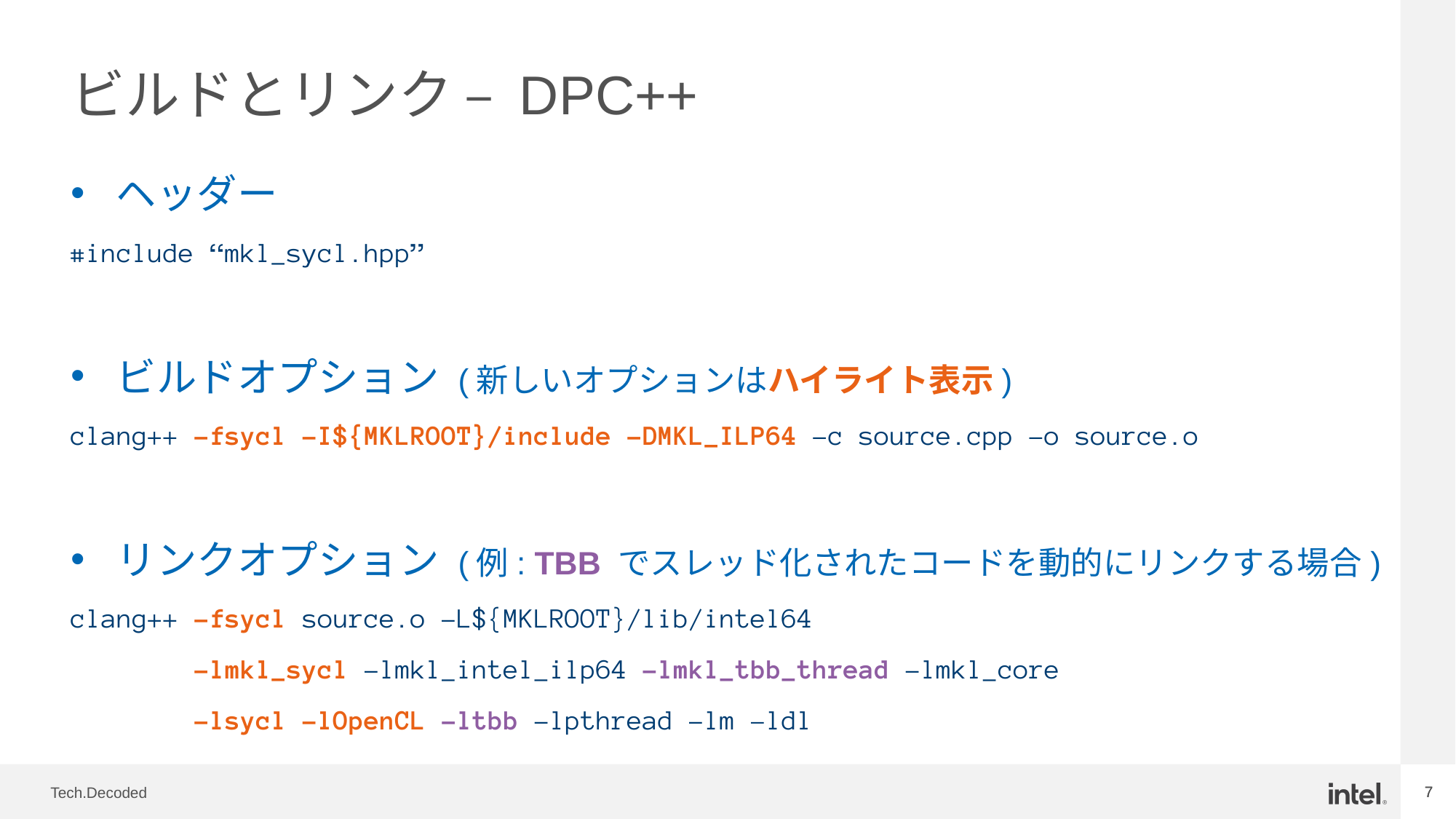

7
# ビルドとリンク – DPC++
ヘッダー
#include “mkl_sycl.hpp”

ビルドオプション (新しいオプションはハイライト表示)
clang++ -fsycl –I${MKLROOT}/include -DMKL_ILP64 -c source.cpp -o source.o

リンクオプション (例: TBB でスレッド化されたコードを動的にリンクする場合)
clang++ -fsycl source.o -L${MKLROOT}/lib/intel64
        -lmkl_sycl -lmkl_intel_ilp64 -lmkl_tbb_thread -lmkl_core
        -lsycl –lOpenCL -ltbb -lpthread -lm –ldl